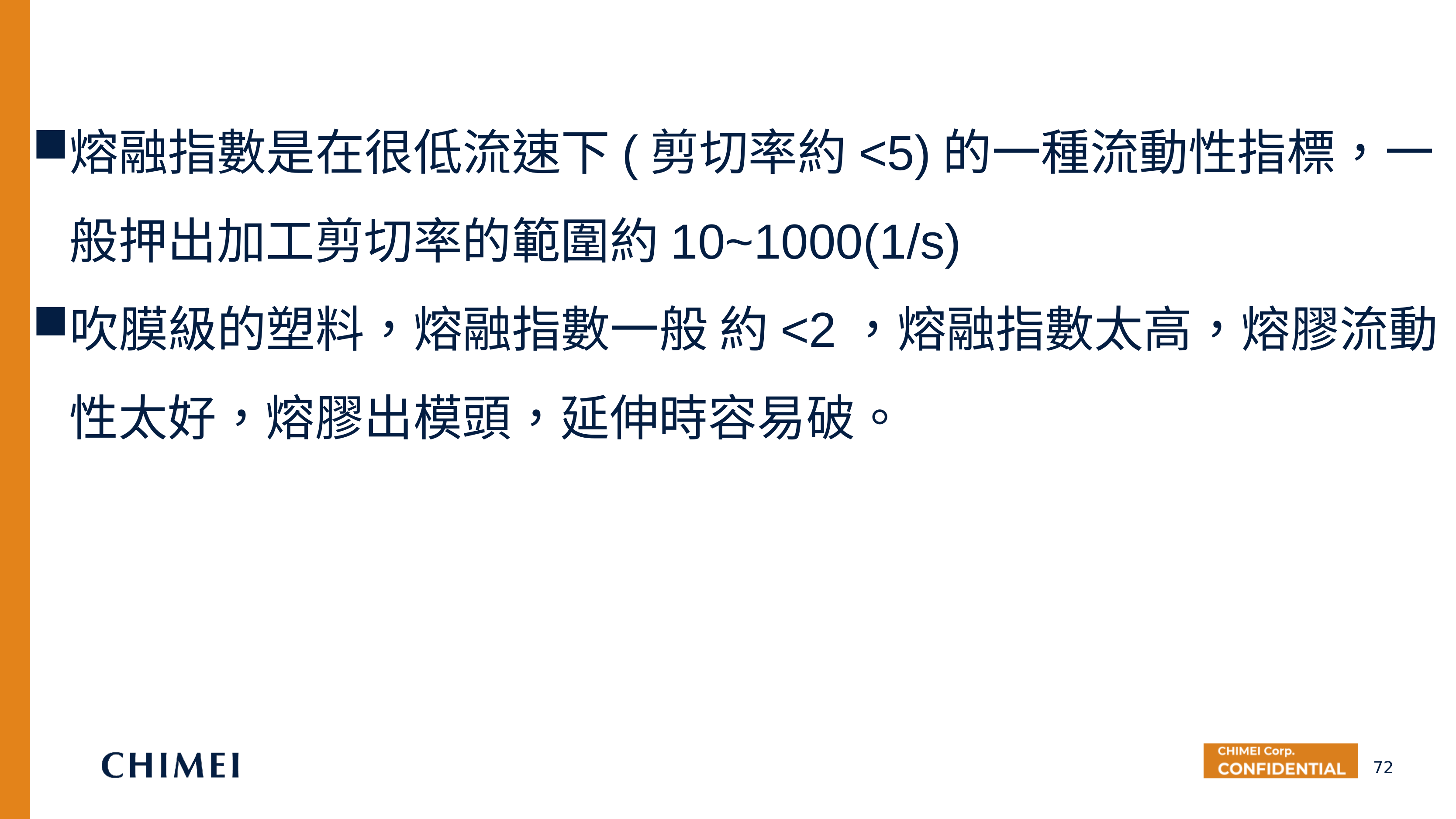

熔融指數是在很低流速下(剪切率約<5)的一種流動性指標，一般押出加工剪切率的範圍約10~1000(1/s)
吹膜級的塑料，熔融指數一般 約<2，熔融指數太高，熔膠流動性太好，熔膠出模頭，延伸時容易破。

72